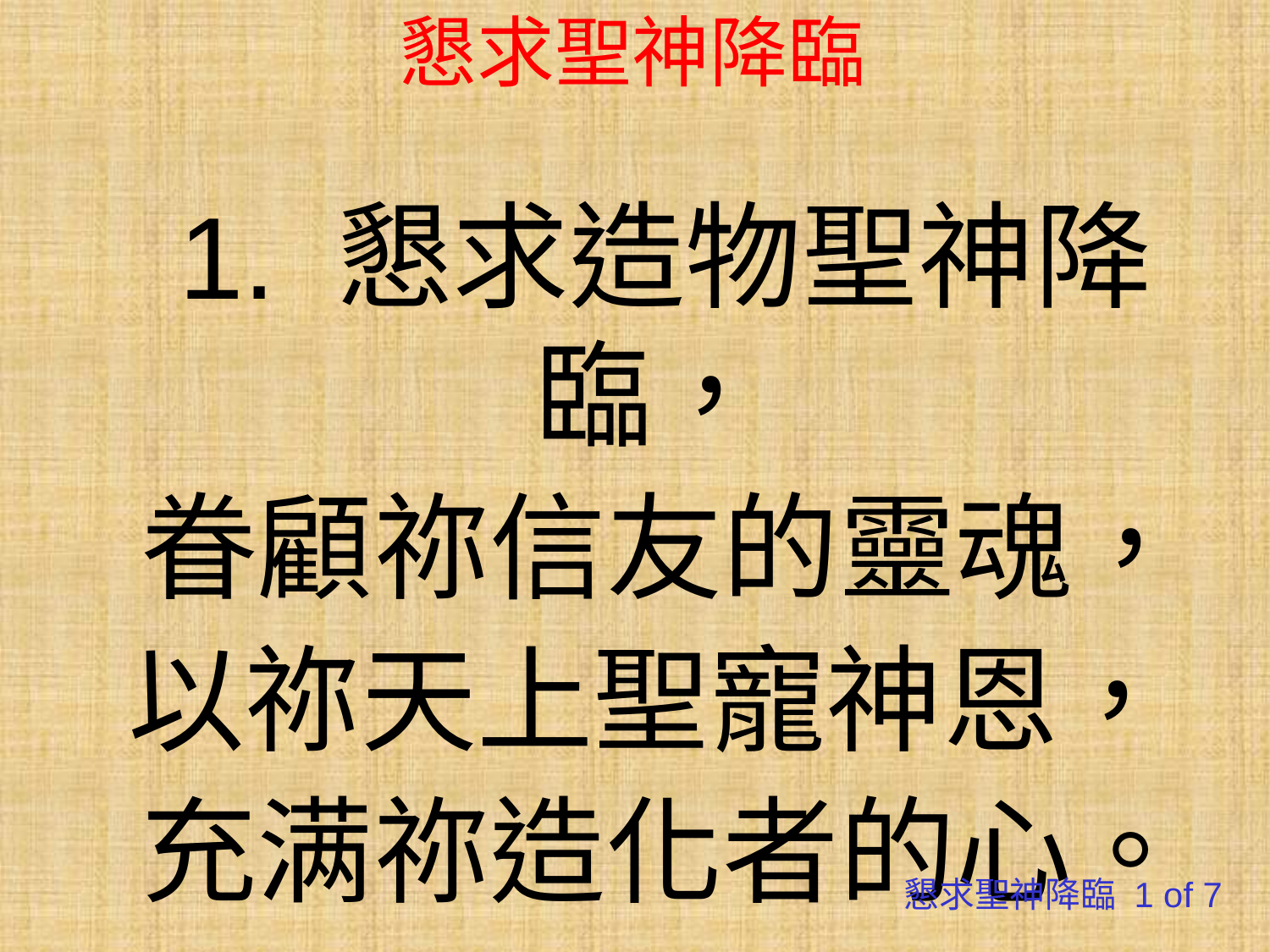

# 懇求聖神降臨
1. 懇求造物聖神降臨，
眷顧祢信友的靈魂，
以祢天上聖寵神恩，
充满祢造化者的心。
懇求聖神降臨 1 of 7